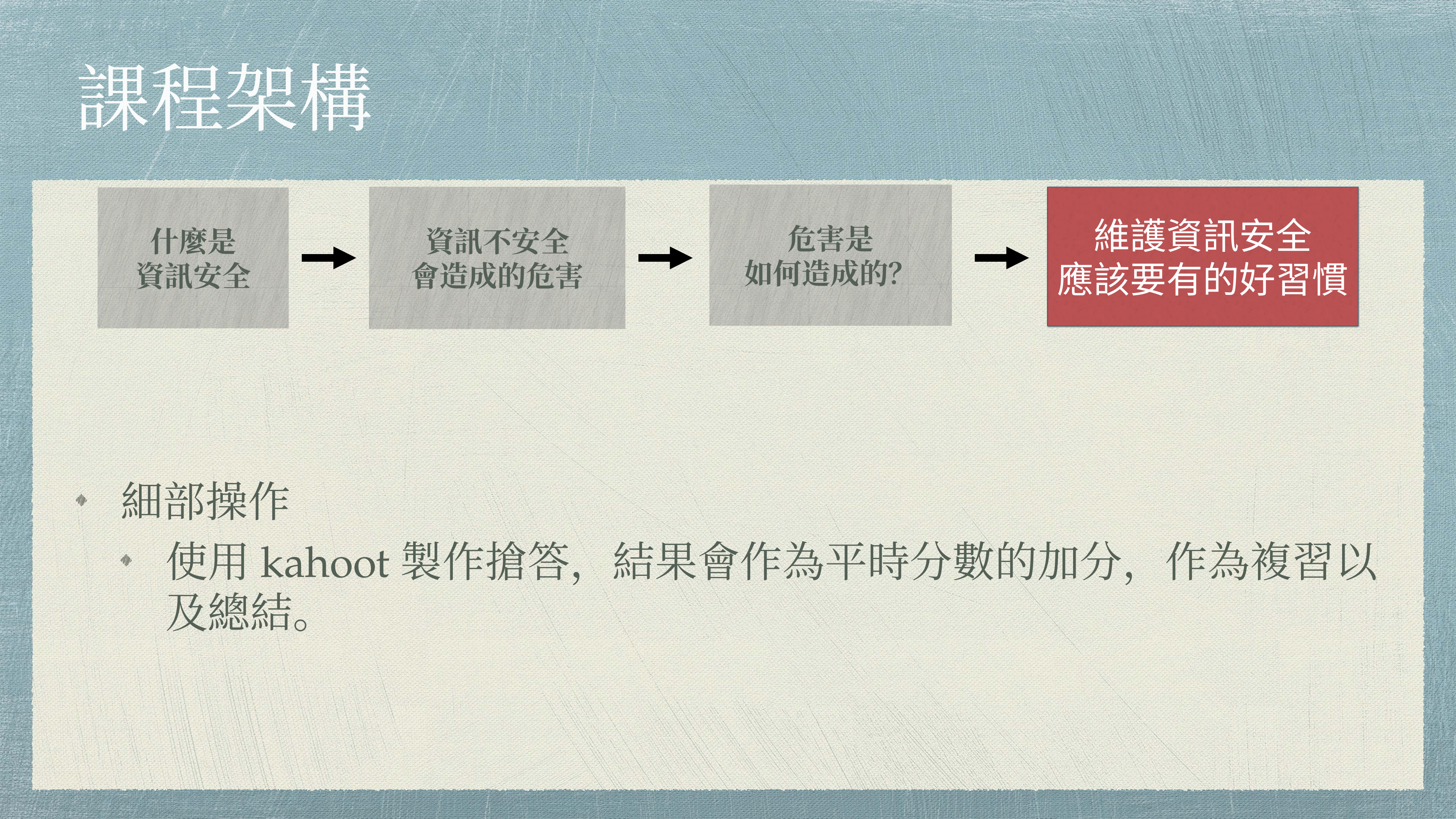

# 課程架構
危害是
如何造成的？
維護資訊安全
應該要有的好習慣
資訊不安全
會造成的危害
什麼是
資訊安全

細部操作
使用kahoot製作搶答，結果會作為平時分數的加分，作為複習以及總結。